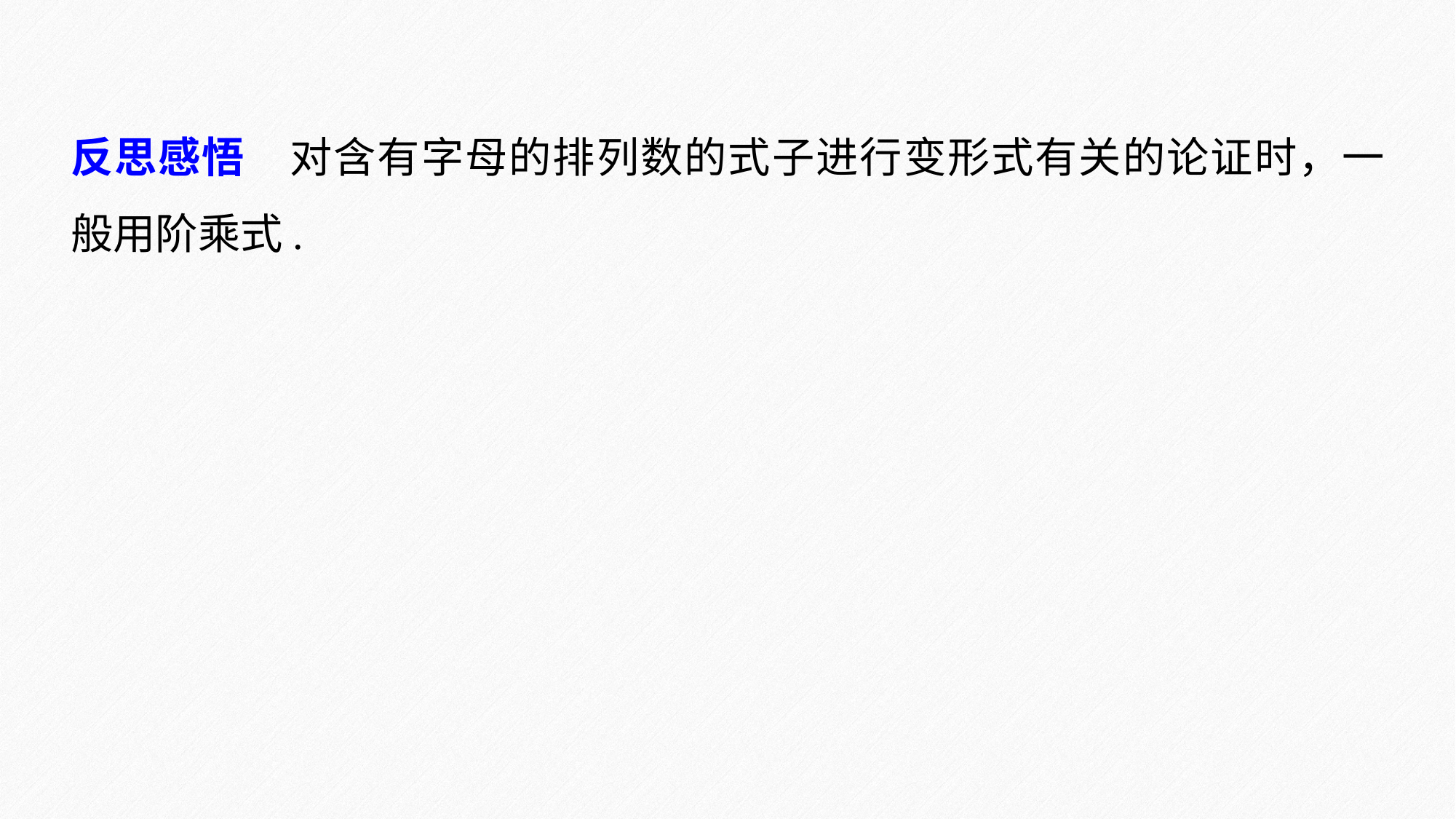

反思感悟　对含有字母的排列数的式子进行变形式有关的论证时，一般用阶乘式.